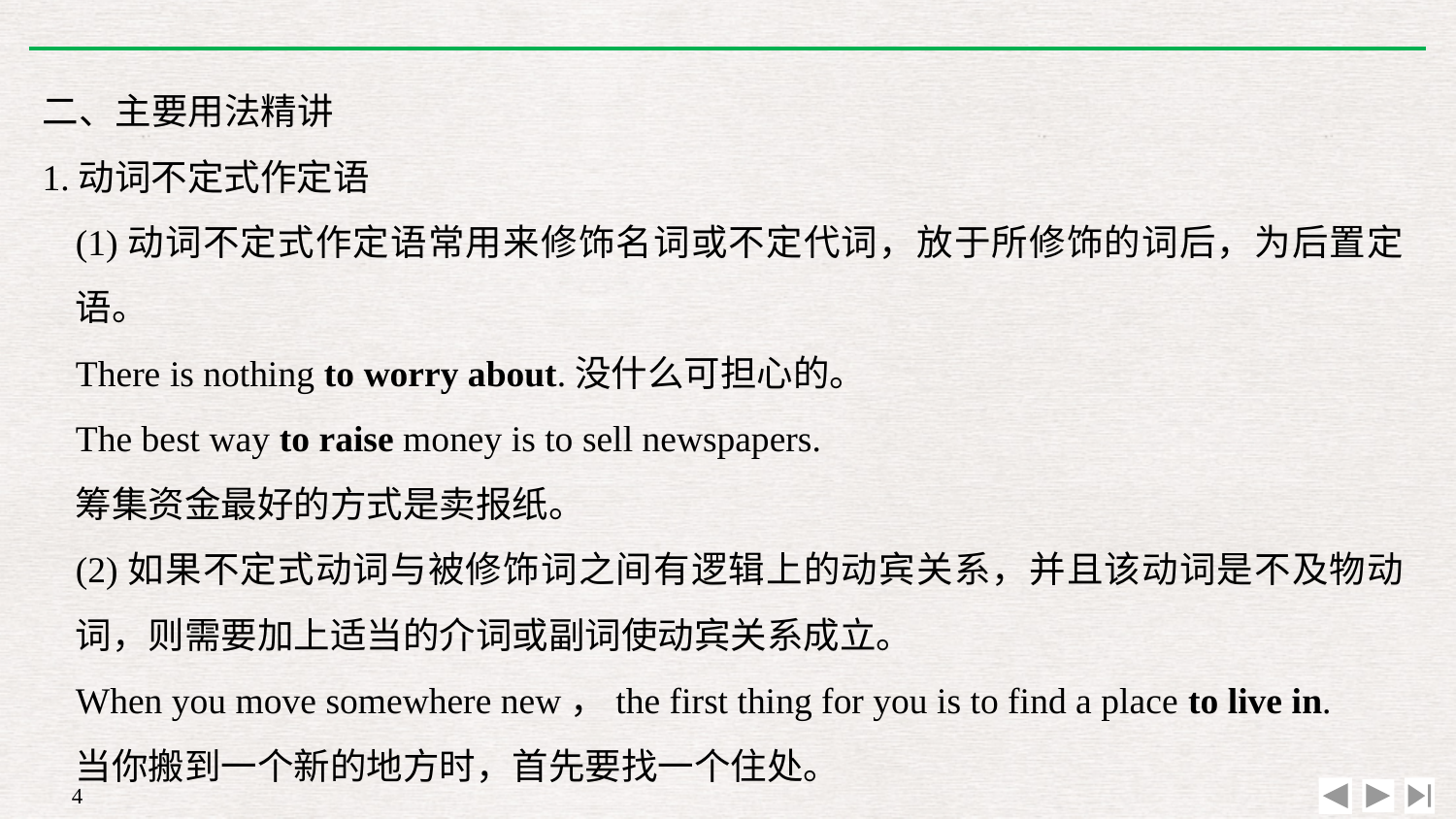

二、主要用法精讲
1.动词不定式作定语
(1)动词不定式作定语常用来修饰名词或不定代词，放于所修饰的词后，为后置定语。
There is nothing to worry about.没什么可担心的。
The best way to raise money is to sell newspapers.
筹集资金最好的方式是卖报纸。
(2)如果不定式动词与被修饰词之间有逻辑上的动宾关系，并且该动词是不及物动词，则需要加上适当的介词或副词使动宾关系成立。
When you move somewhere new，the first thing for you is to find a place to live in.
当你搬到一个新的地方时，首先要找一个住处。